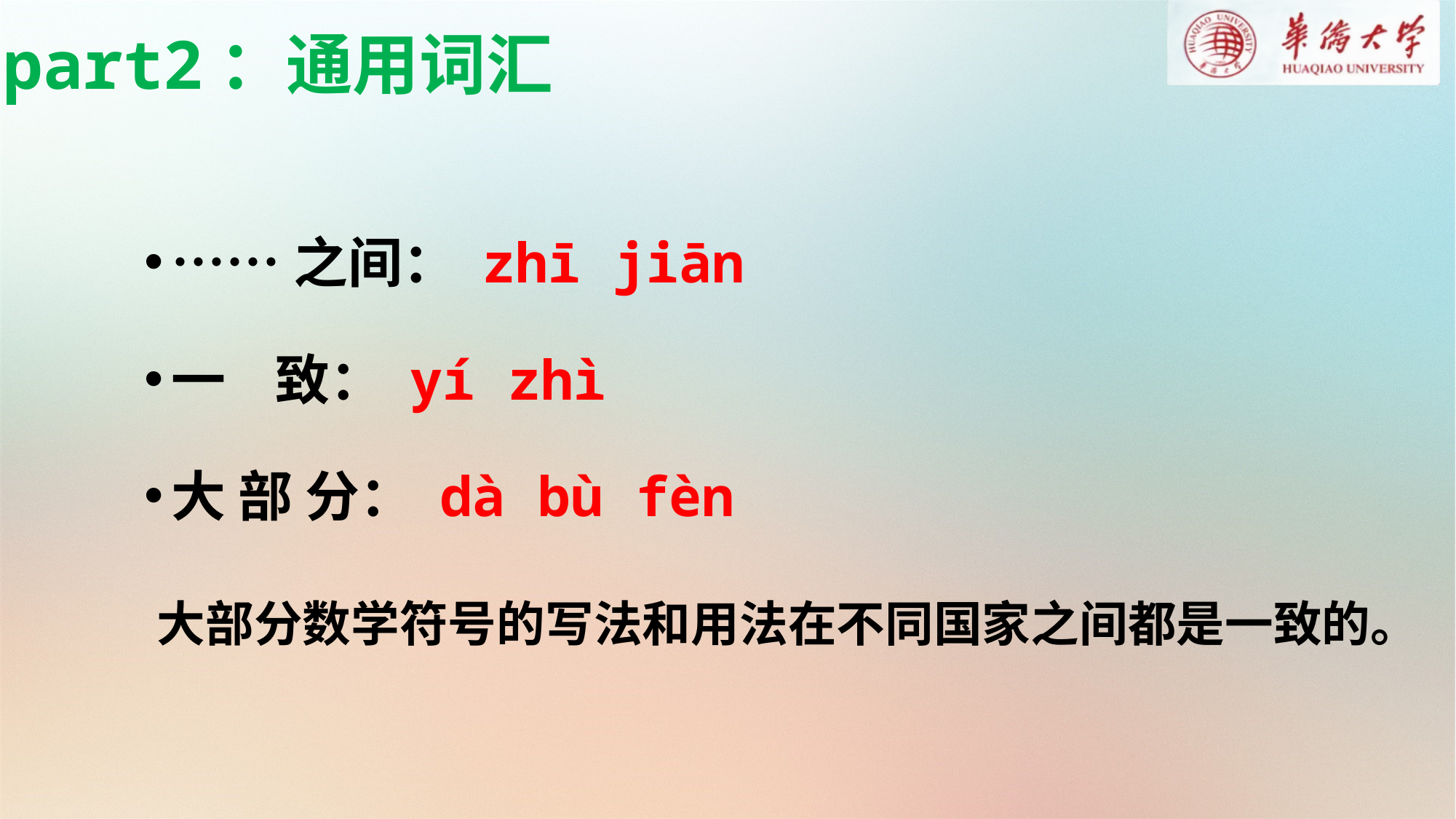

part2：通用词汇
……之间： zhī jiān
一    致： yí zhì
大 部 分： dà bù fèn
大部分数学符号的写法和用法在不同国家之间都是一致的。